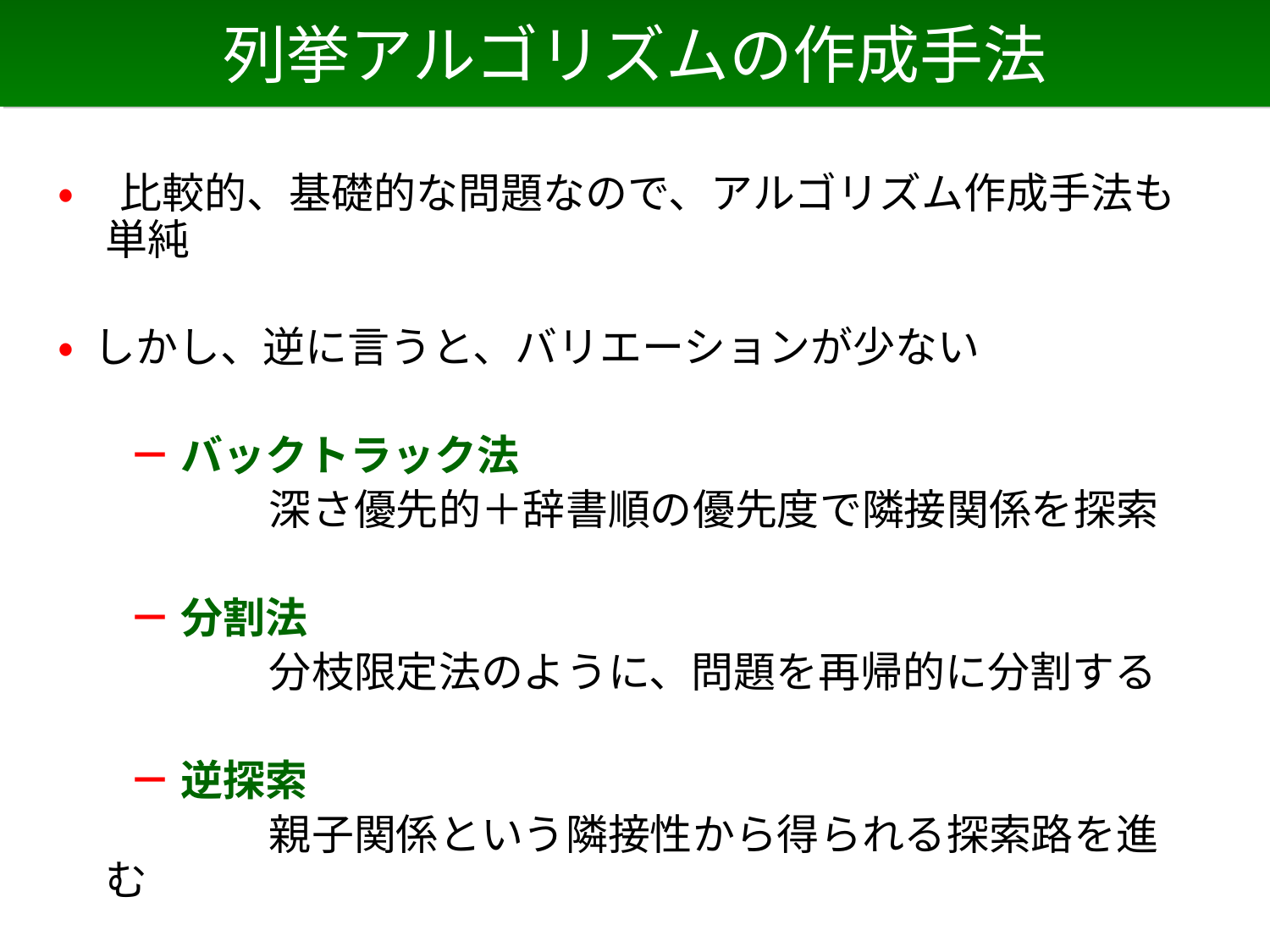

# 列挙アルゴリズムの作成手法
• 比較的、基礎的な問題なので、アルゴリズム作成手法も単純

• しかし、逆に言うと、バリエーションが少ない

 　 － バックトラック法
　　　　　深さ優先的＋辞書順の優先度で隣接関係を探索

 　 － 分割法
　　　　　分枝限定法のように、問題を再帰的に分割する

 　 － 逆探索
　　　　　親子関係という隣接性から得られる探索路を進む